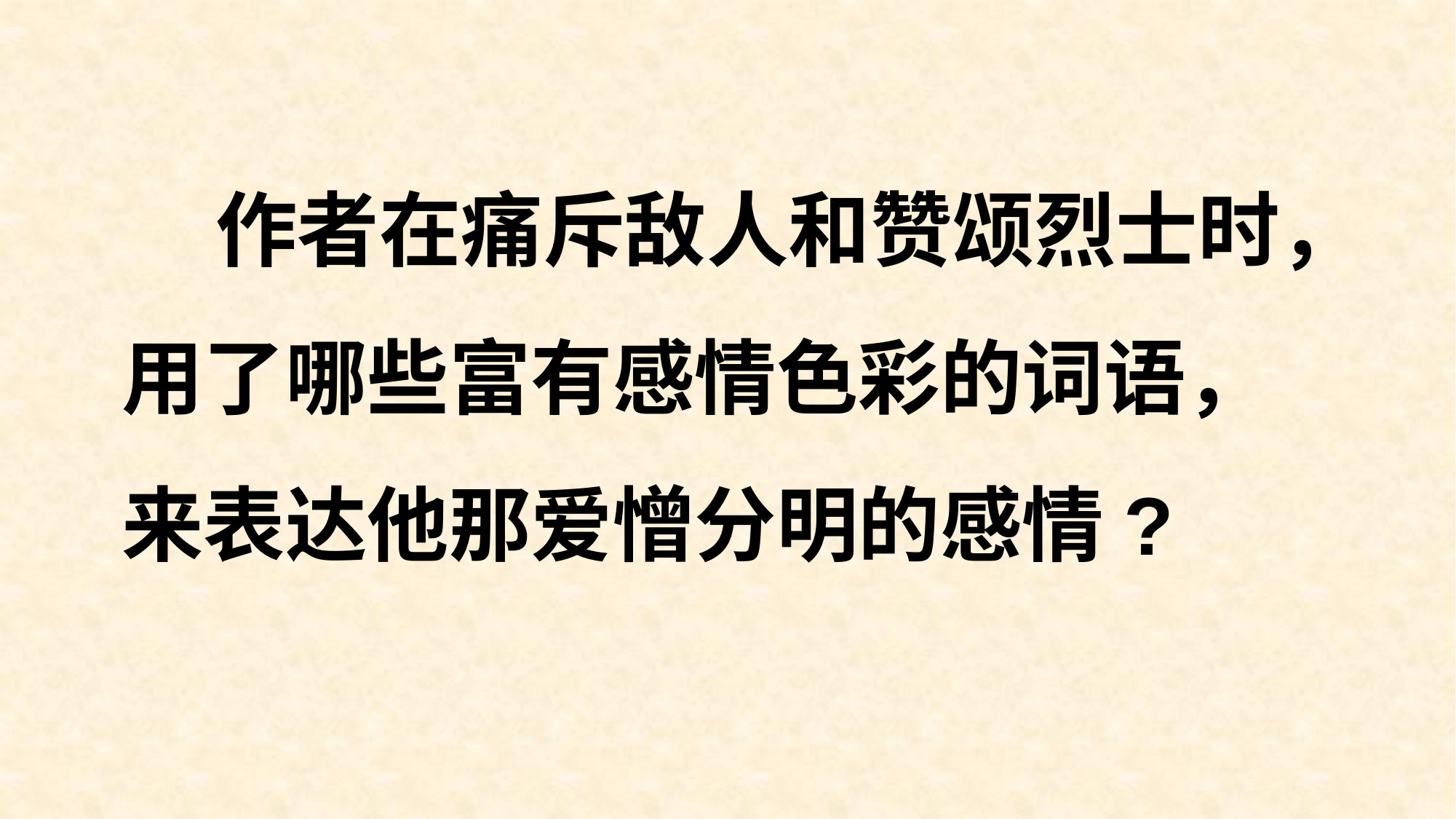

# 作者在痛斥敌人和赞颂烈士时，用了哪些富有感情色彩的词语，来表达他那爱憎分明的感情?